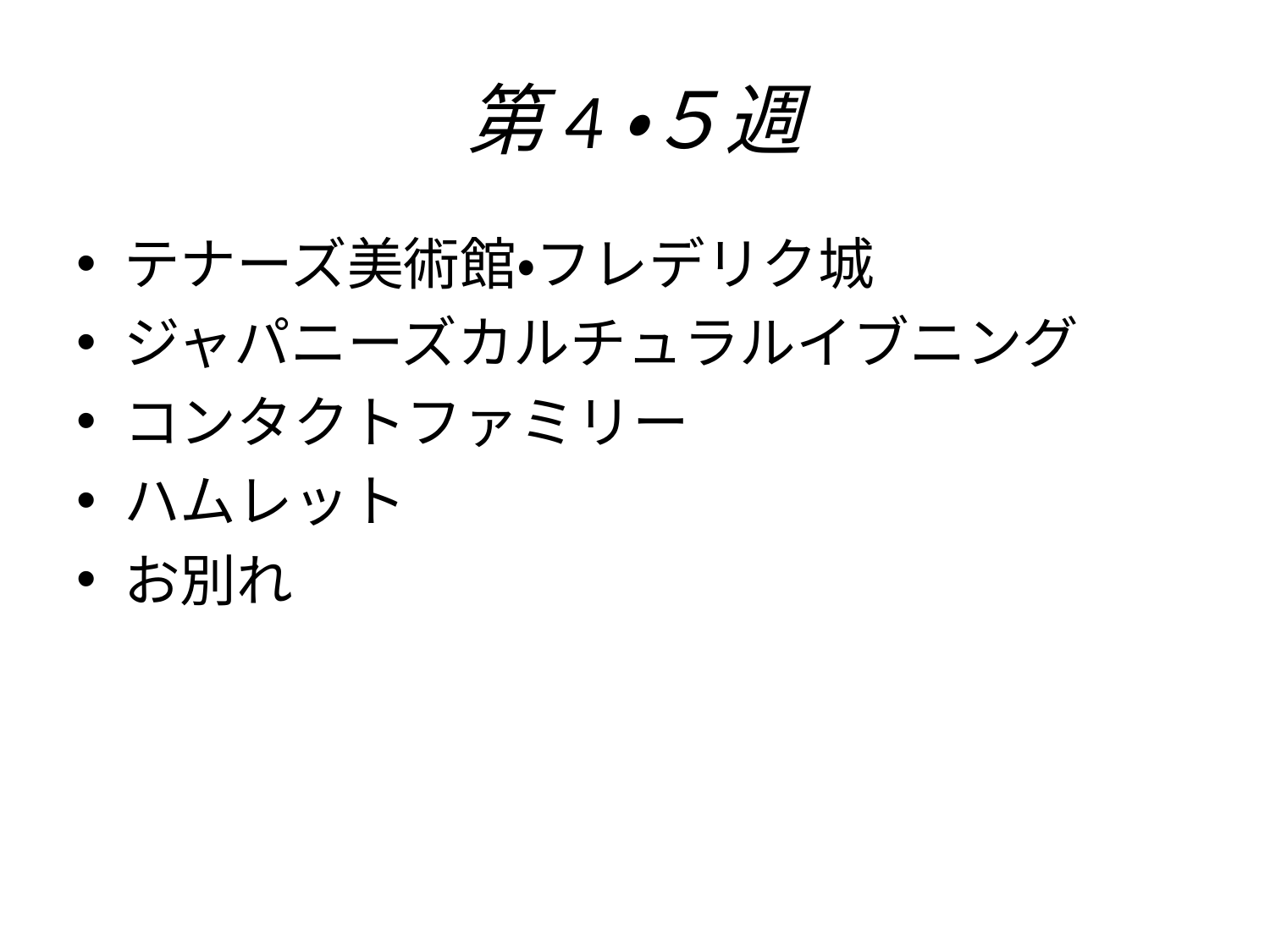

# 第4・５週
テナーズ美術館・フレデリク城
ジャパニーズカルチュラルイブニング
コンタクトファミリー
ハムレット
お別れ